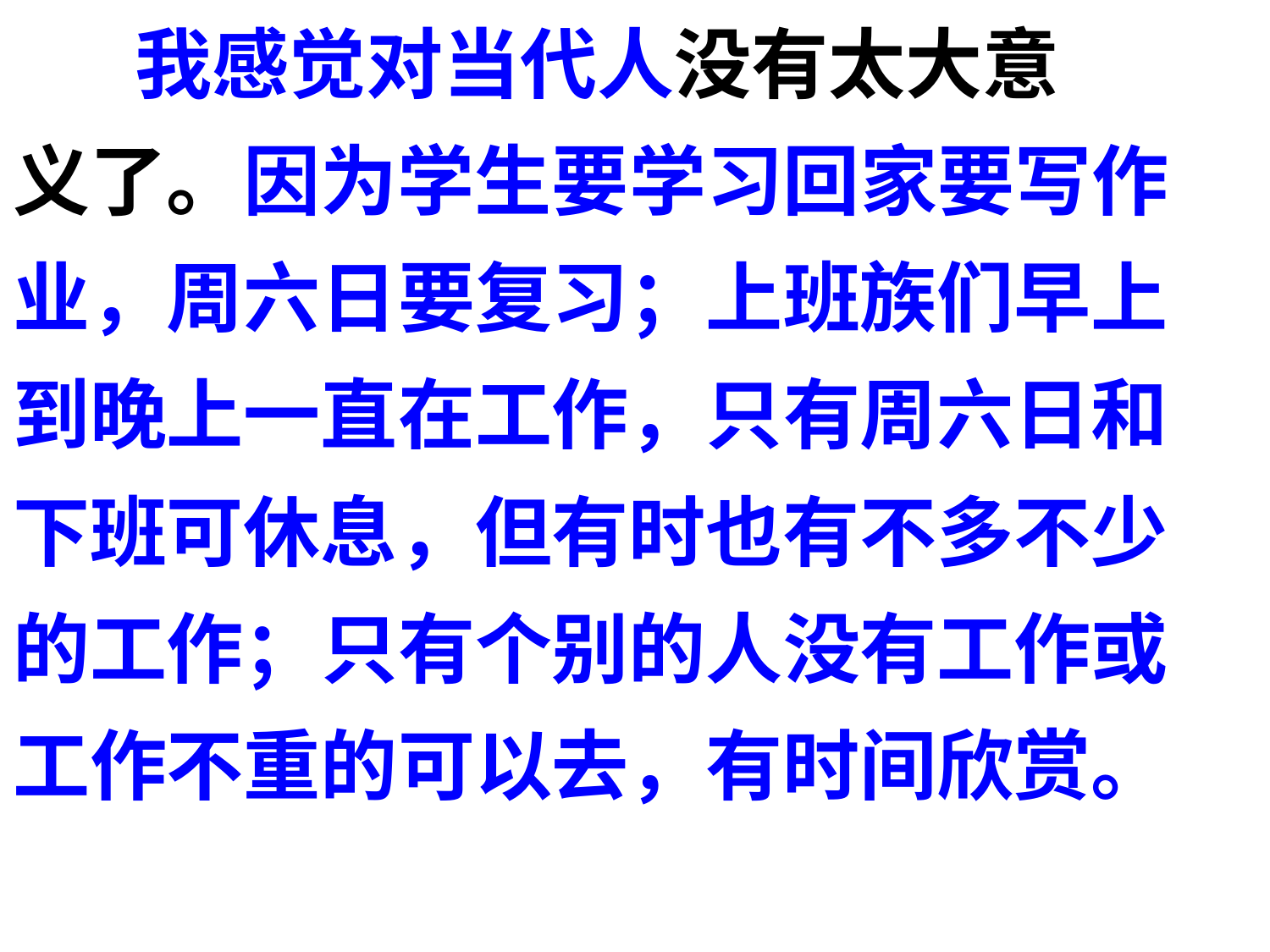

我感觉对当代人没有太大意
义了。因为学生要学习回家要写作
业，周六日要复习；上班族们早上
到晚上一直在工作，只有周六日和
下班可休息，但有时也有不多不少
的工作；只有个别的人没有工作或
工作不重的可以去，有时间欣赏。